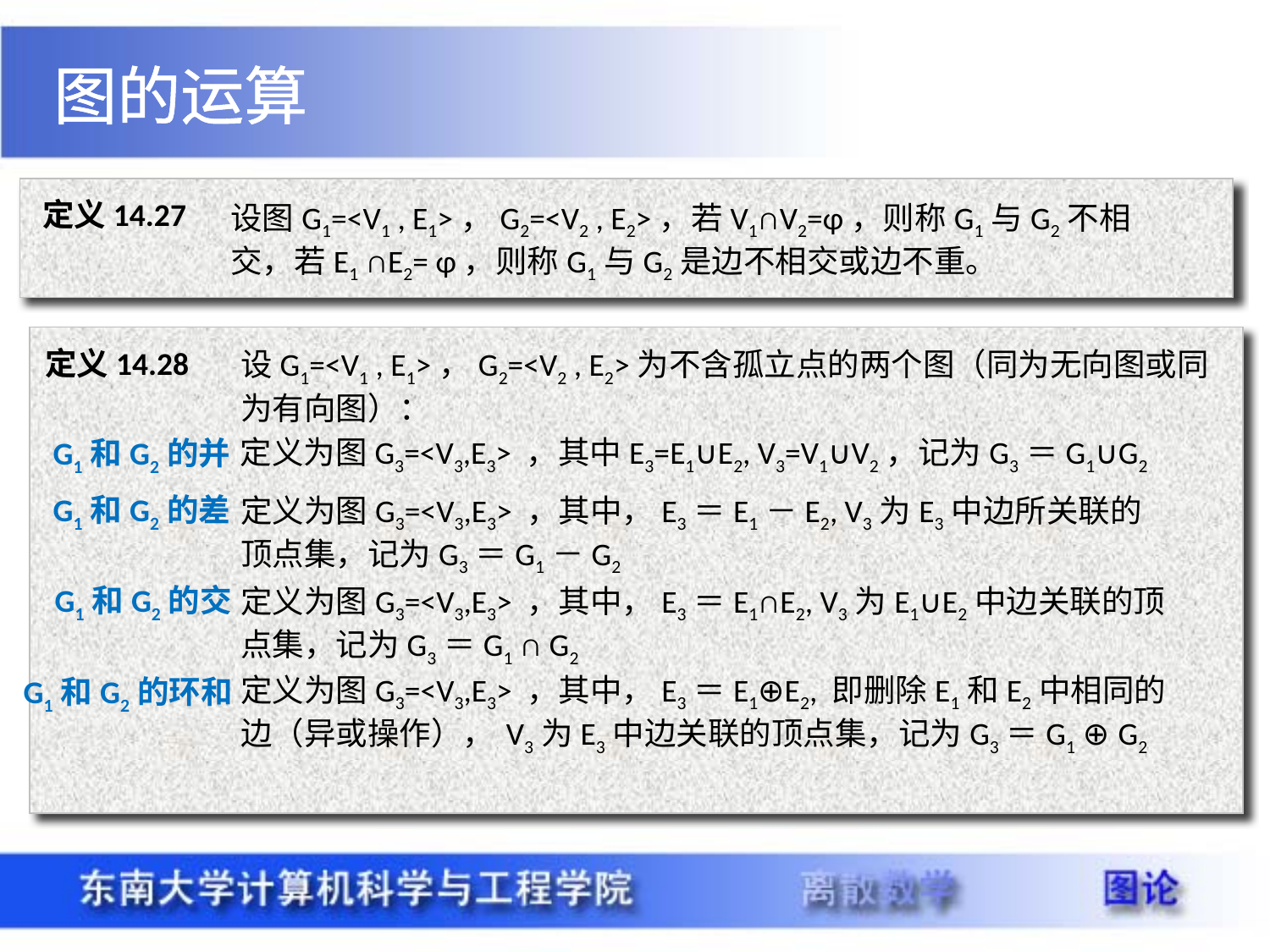

图的运算

定义14.27
设图G1=<V1 , E1>，G2=<V2 , E2>，若V1∩V2=φ，则称G1与G2不相交，若E1 ∩E2= φ，则称G1与G2是边不相交或边不重。

定义14.28
设G1=<V1 , E1>，G2=<V2 , E2>为不含孤立点的两个图（同为无向图或同为有向图）：
定义为图G3=<V3,E3> ，其中E3=E1∪E2, V3=V1∪V2，记为G3＝G1∪G2
G1和G2的并
G1和G2的差
定义为图G3=<V3,E3> ，其中，E3＝E1－E2, V3为E3中边所关联的顶点集，记为G3＝G1－G2
G1和G2的交
定义为图G3=<V3,E3> ，其中，E3＝E1∩E2, V3为E1∪E2中边关联的顶点集，记为G3＝G1 ∩ G2
定义为图G3=<V3,E3> ，其中，E3＝E1⊕E2, 即删除E1和E2中相同的边（异或操作）， V3为E3中边关联的顶点集，记为G3＝G1 ⊕ G2
G1和G2的环和